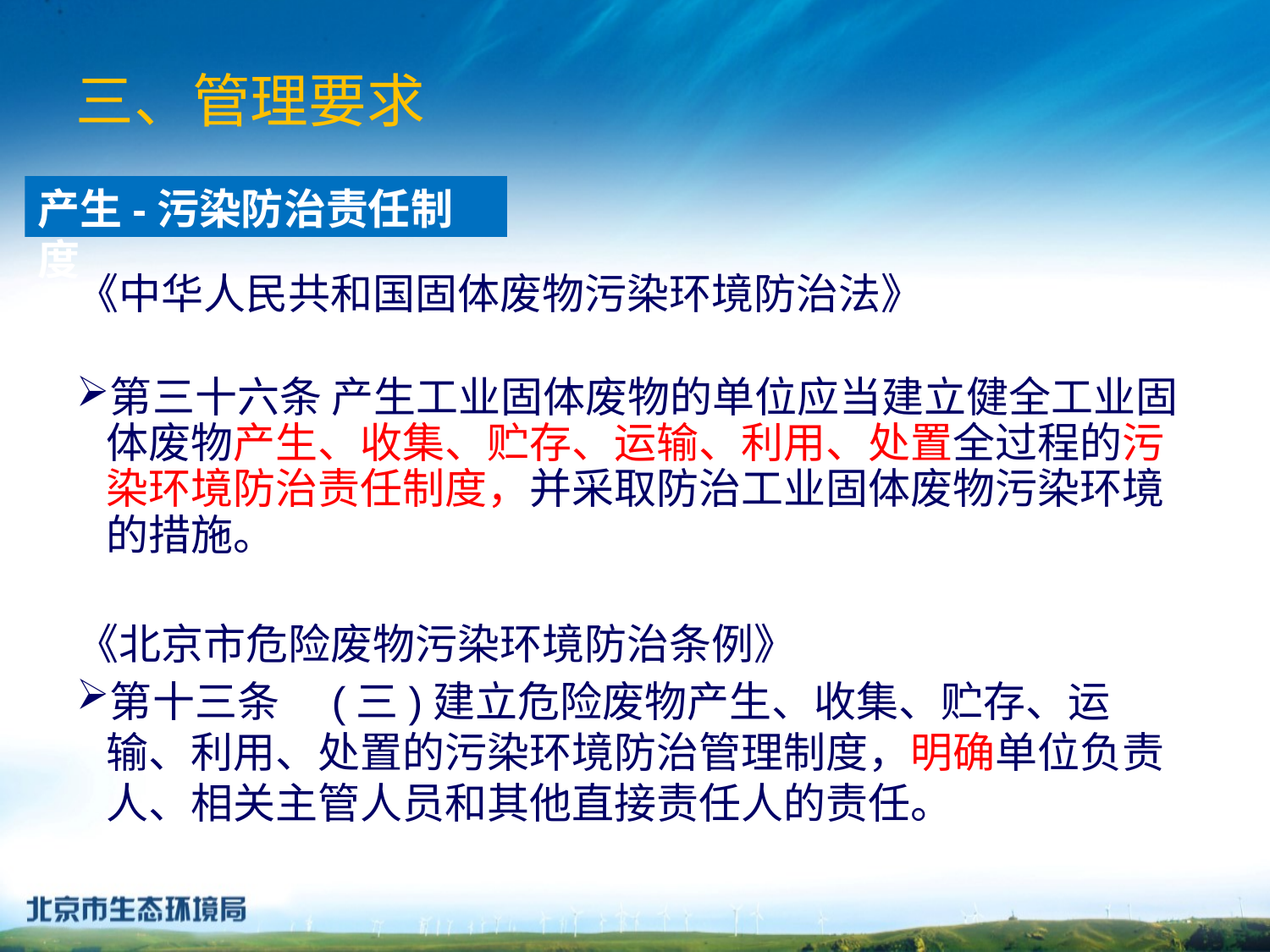

三、管理要求
产生-污染防治责任制度

《中华人民共和国固体废物污染环境防治法》

第三十六条 产生工业固体废物的单位应当建立健全工业固体废物产生、收集、贮存、运输、利用、处置全过程的污染环境防治责任制度，并采取防治工业固体废物污染环境的措施。

《北京市危险废物污染环境防治条例》
第十三条　(三)建立危险废物产生、收集、贮存、运输、利用、处置的污染环境防治管理制度，明确单位负责人、相关主管人员和其他直接责任人的责任。